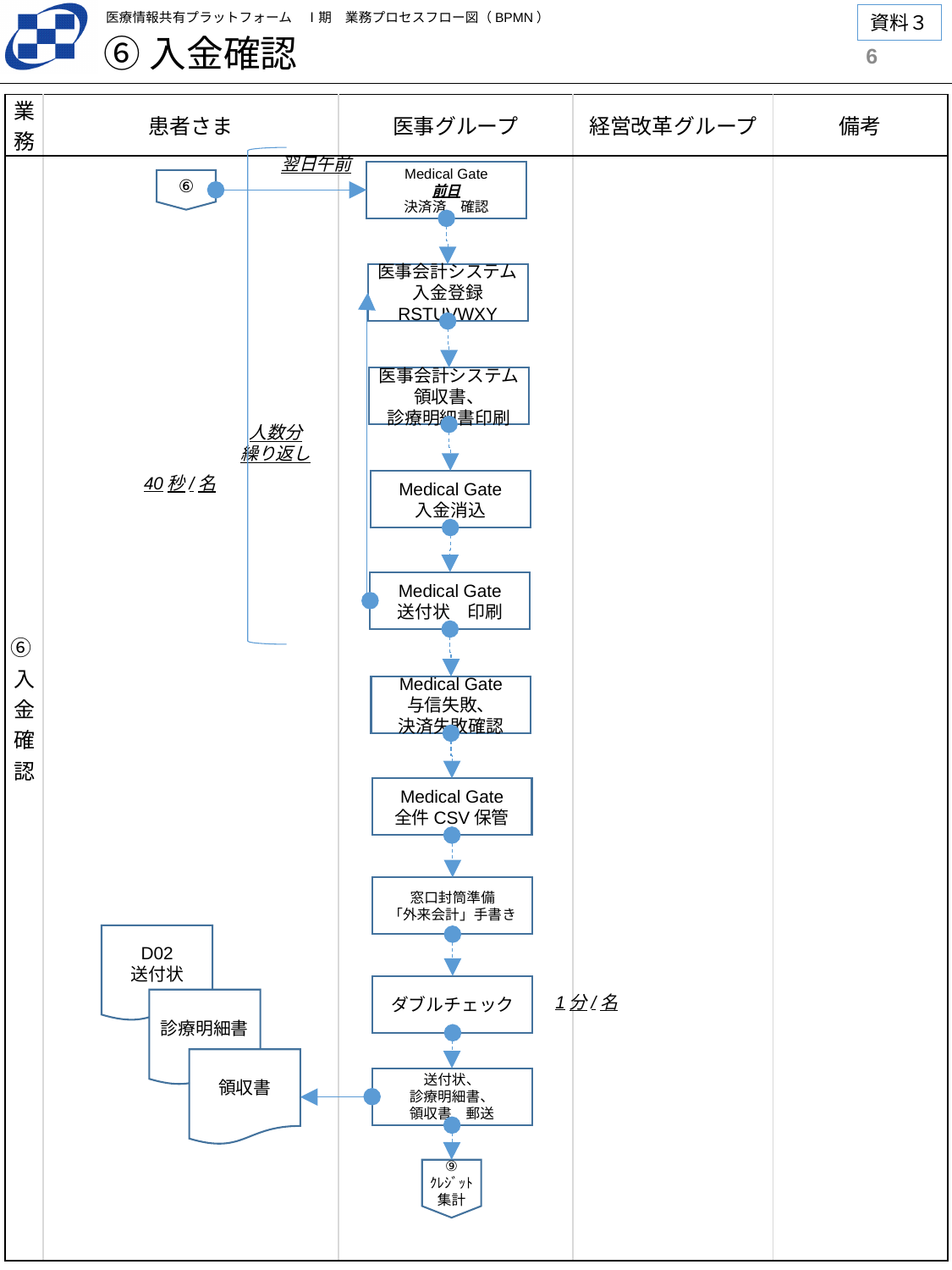

⑥入金確認
6

| 業務 | 患者さま | 医事グループ | 経営改革グループ | 備考 |
| --- | --- | --- | --- | --- |
| ⑥入金確認 |  |  |  |  |

翌日午前
Medical Gate
前日
決済済　確認
⑥
医事会計システム
入金登録
RSTUVWXY
医事会計システム
領収書、
診療明細書印刷
人数分
繰り返し
40秒/名
Medical Gate
入金消込
Medical Gate
送付状　印刷
Medical Gate
与信失敗、
決済失敗確認
Medical Gate
全件CSV保管
窓口封筒準備
「外来会計」手書き
D02
送付状
ダブルチェック
1分/名
診療明細書
領収書
送付状、
診療明細書、
領収書　郵送
⑨
ｸﾚｼﾞｯﾄ
集計